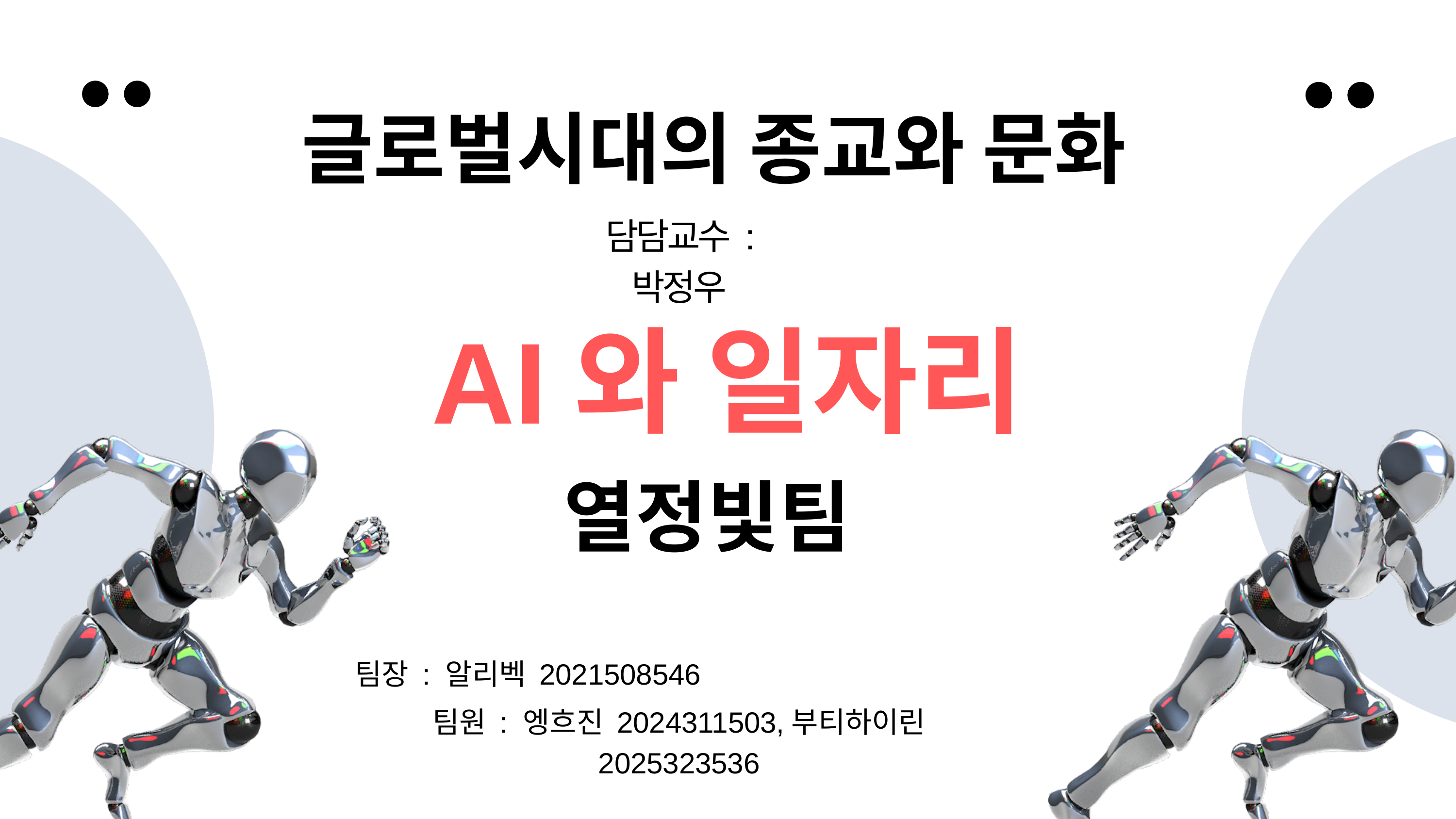

글로벌시대의 종교와 문화

담담교수 : 박정우
AI와 일자리

열정빛팀
팀장 : 알리벡 2021508546
팀원 : 엥흐진 2024311503,부티하이린 2025323536